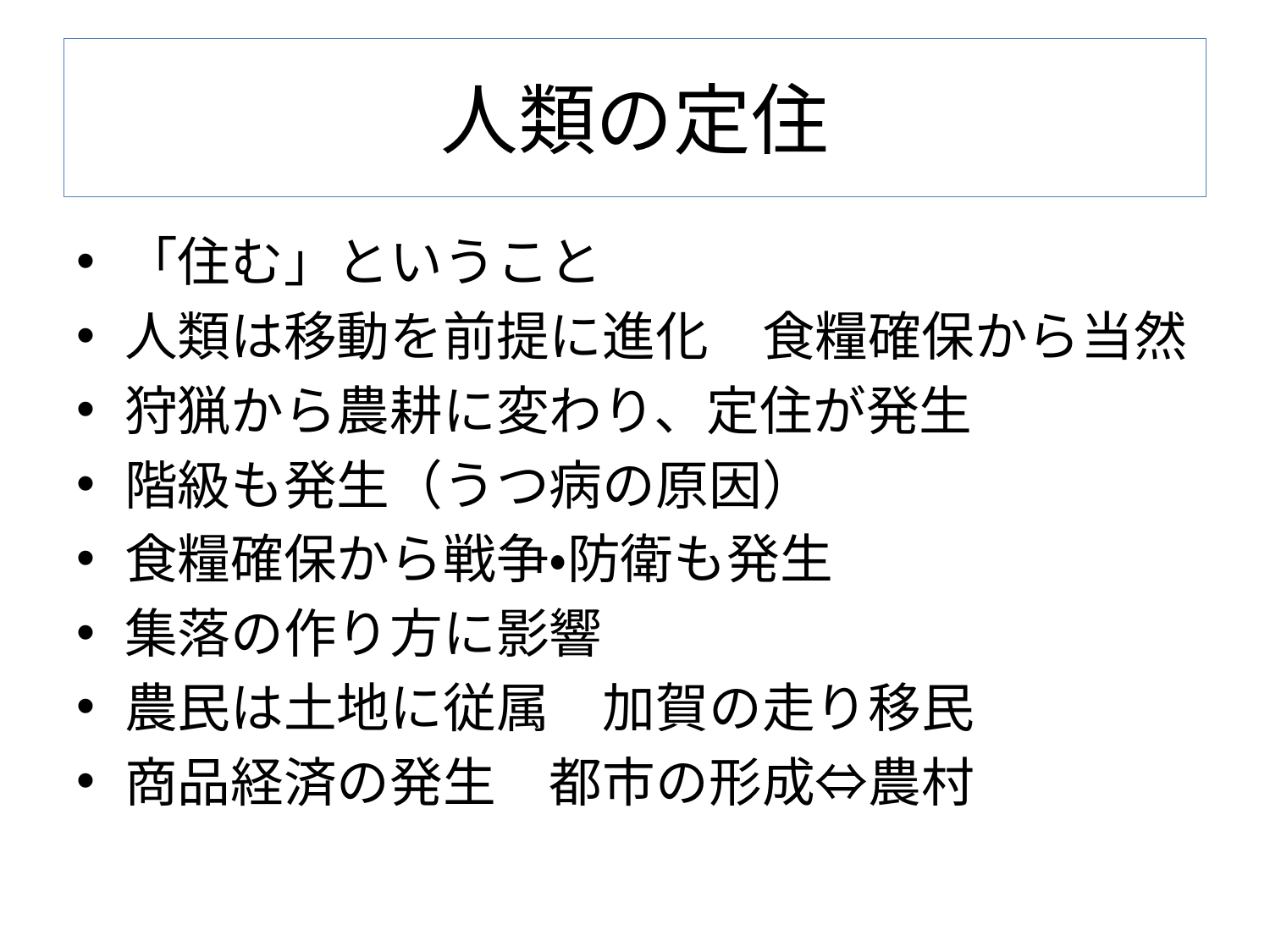

# 人類の定住
「住む」ということ
人類は移動を前提に進化　食糧確保から当然
狩猟から農耕に変わり、定住が発生
階級も発生（うつ病の原因）
食糧確保から戦争・防衛も発生
集落の作り方に影響
農民は土地に従属　加賀の走り移民
商品経済の発生　都市の形成⇔農村